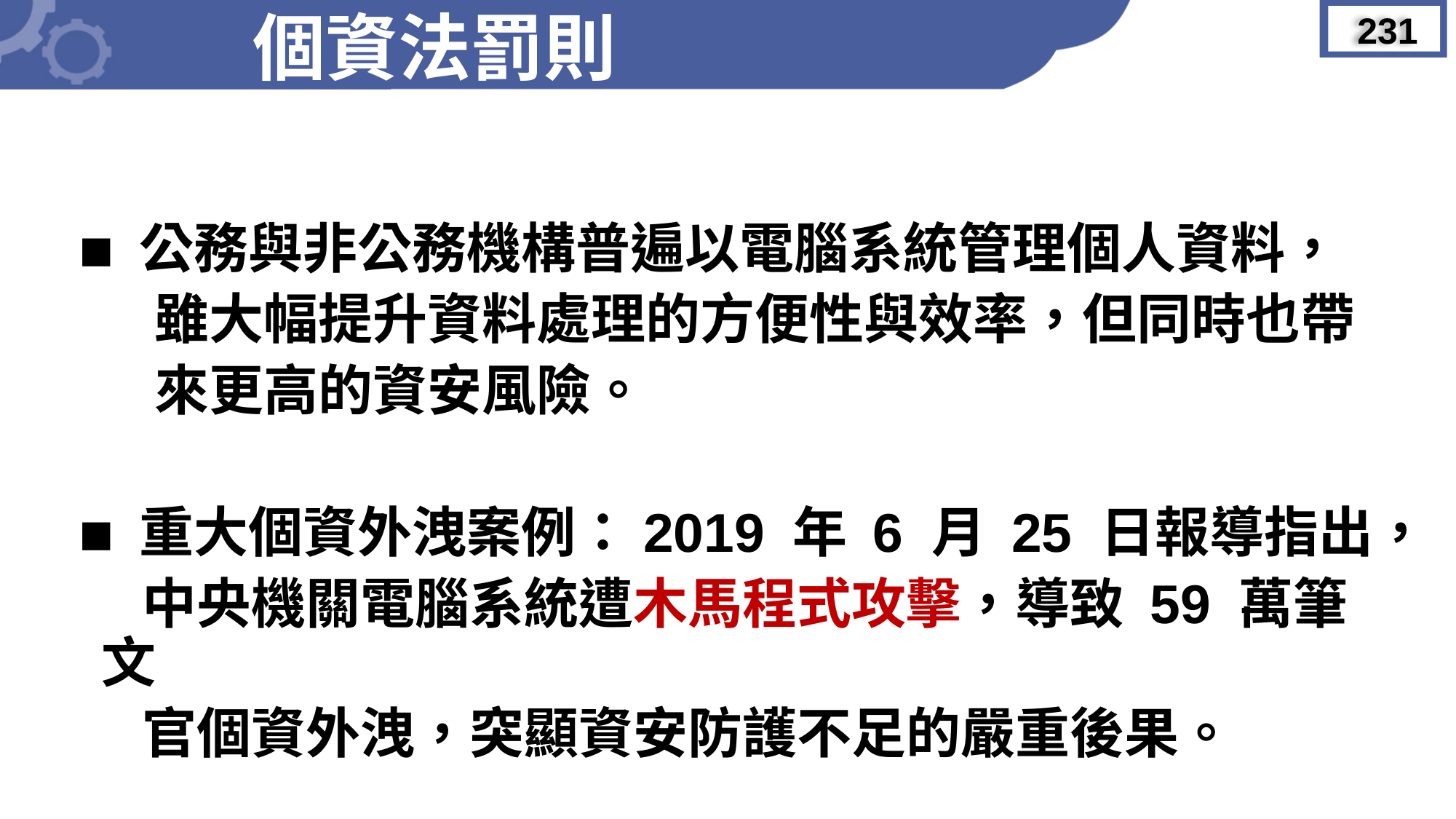

個資法罰則
231
◼︎ 公務與非公務機構普遍以電腦系統管理個人資料，
     雖大幅提升資料處理的方便性與效率，但同時也帶
     來更高的資安風險。

◼︎ 重大個資外洩案例：2019 年 6 月 25 日報導指出，
    中央機關電腦系統遭木馬程式攻擊，導致 59 萬筆文
    官個資外洩，突顯資安防護不足的嚴重後果。